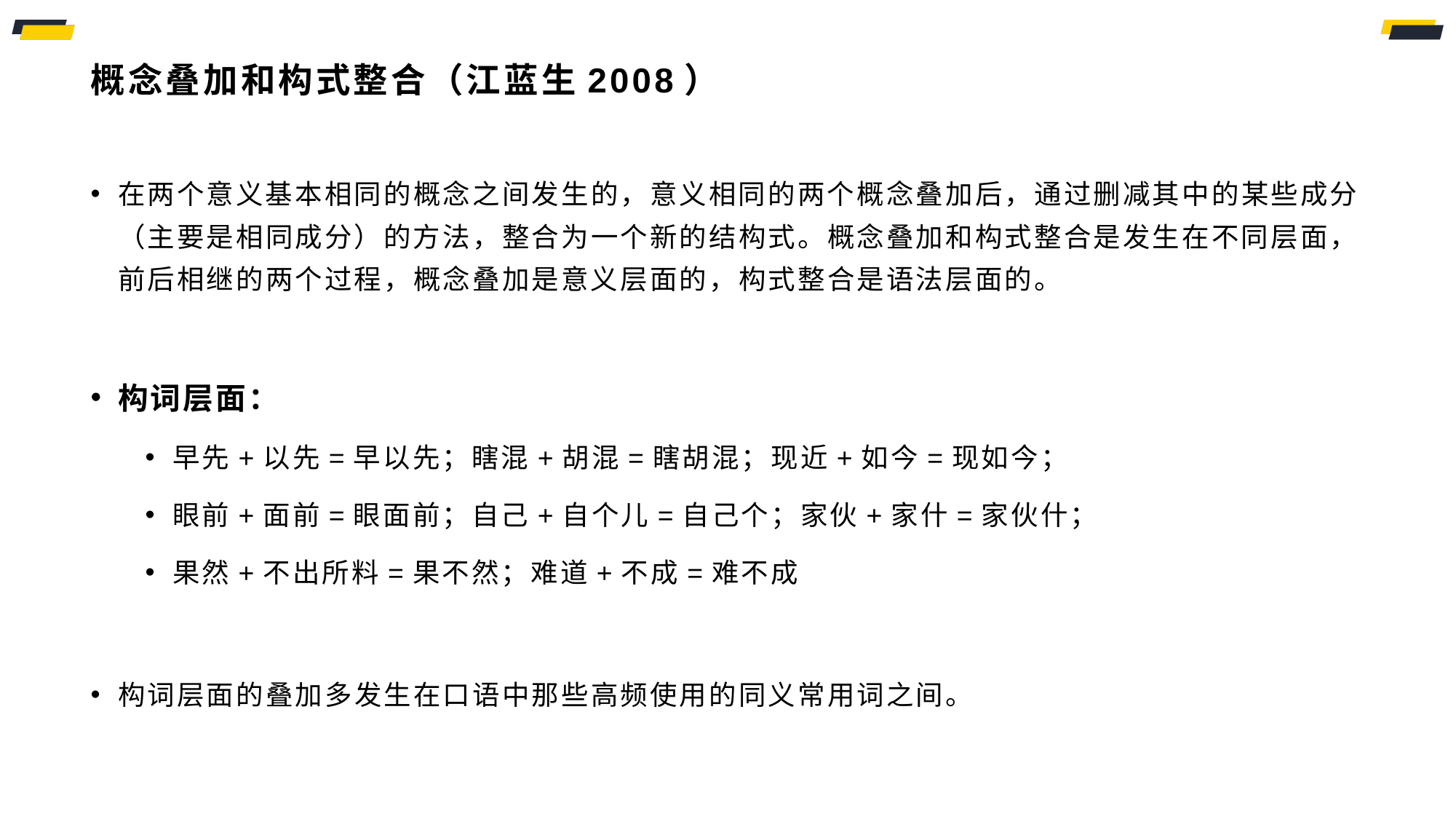

# 概念叠加和构式整合（江蓝生2008）

在两个意义基本相同的概念之间发生的，意义相同的两个概念叠加后，通过删减其中的某些成分（主要是相同成分）的方法，整合为一个新的结构式。概念叠加和构式整合是发生在不同层面，前后相继的两个过程，概念叠加是意义层面的，构式整合是语法层面的。

构词层面：
早先+以先=早以先；瞎混+胡混=瞎胡混；现近+如今=现如今；
眼前+面前=眼面前；自己+自个儿=自己个；家伙+家什=家伙什；
果然+不出所料=果不然；难道+不成=难不成

构词层面的叠加多发生在口语中那些高频使用的同义常用词之间。